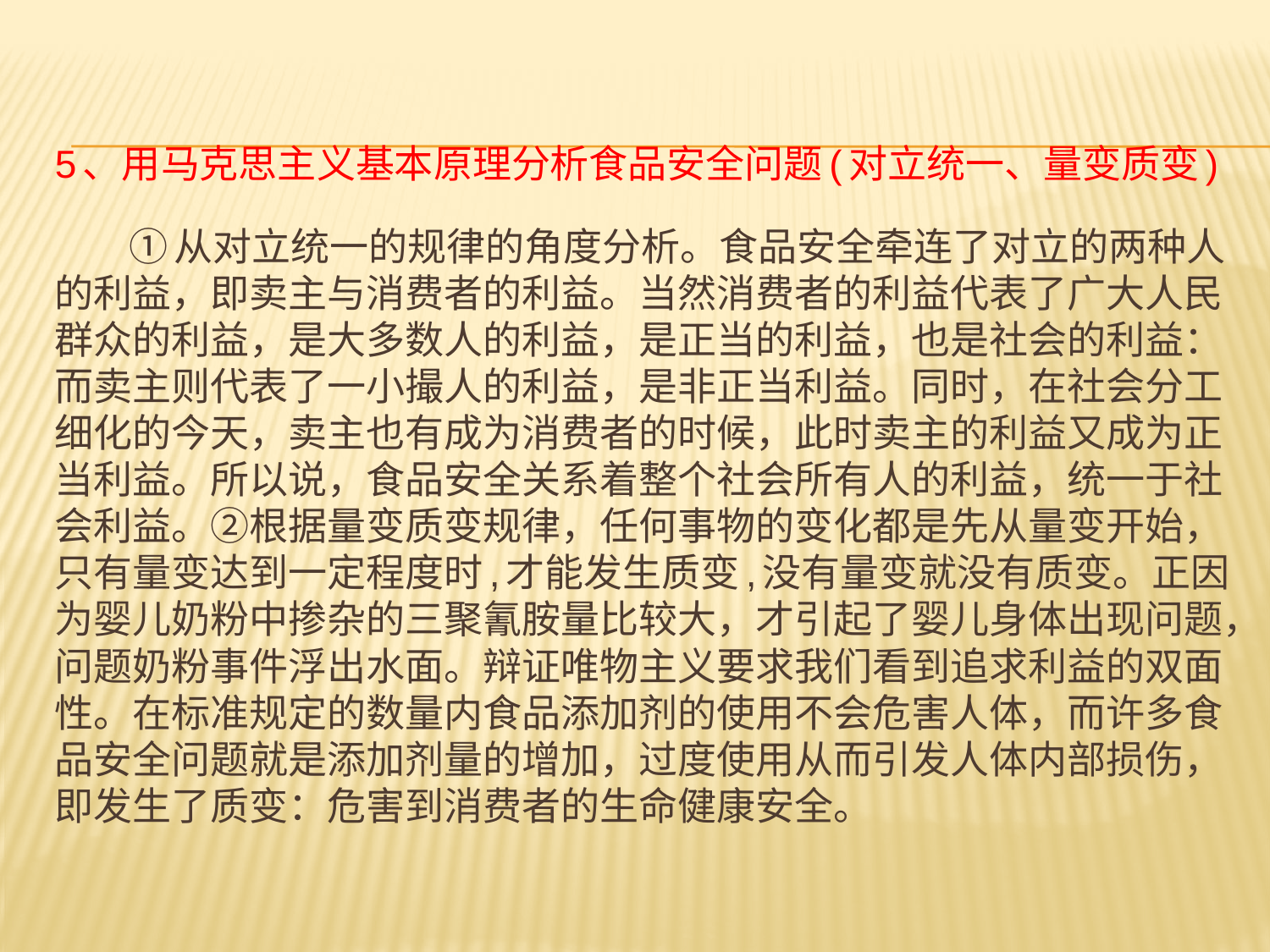

# 5、用马克思主义基本原理分析食品安全问题(对立统一、量变质变)
         ①从对立统一的规律的角度分析。食品安全牵连了对立的两种人的利益，即卖主与消费者的利益。当然消费者的利益代表了广大人民群众的利益，是大多数人的利益，是正当的利益，也是社会的利益：而卖主则代表了一小撮人的利益，是非正当利益。同时，在社会分工细化的今天，卖主也有成为消费者的时候，此时卖主的利益又成为正当利益。所以说，食品安全关系着整个社会所有人的利益，统一于社会利益。②根据量变质变规律，任何事物的变化都是先从量变开始，只有量变达到一定程度时,才能发生质变,没有量变就没有质变。正因为婴儿奶粉中掺杂的三聚氰胺量比较大，才引起了婴儿身体出现问题，问题奶粉事件浮出水面。辩证唯物主义要求我们看到追求利益的双面性。在标准规定的数量内食品添加剂的使用不会危害人体，而许多食品安全问题就是添加剂量的增加，过度使用从而引发人体内部损伤，即发生了质变：危害到消费者的生命健康安全。